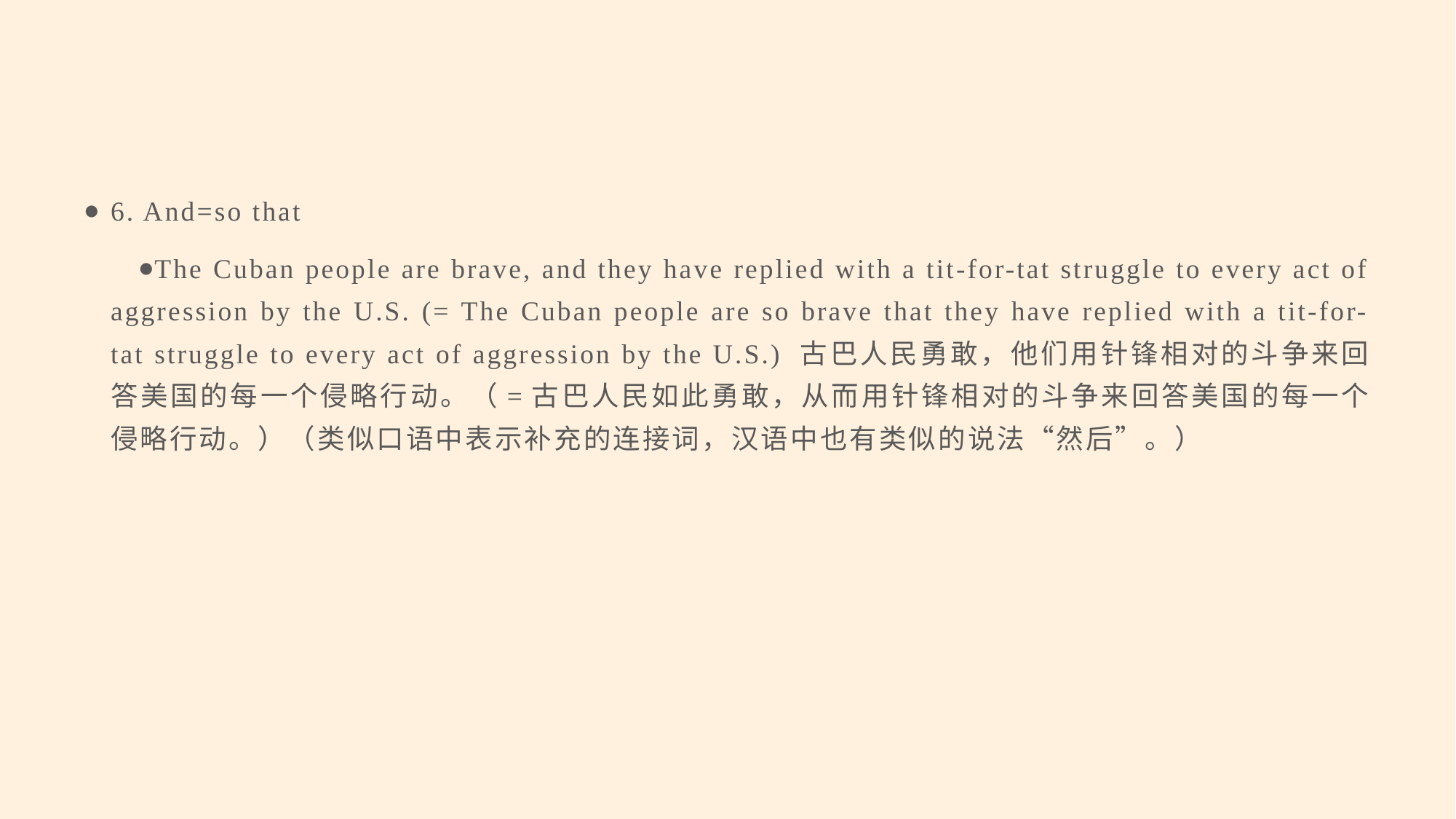

#
6. And=so that
The Cuban people are brave, and they have replied with a tit-for-tat struggle to every act of aggression by the U.S. (= The Cuban people are so brave that they have replied with a tit-for-tat struggle to every act of aggression by the U.S.) 古巴人民勇敢，他们用针锋相对的斗争来回答美国的每一个侵略行动。（=古巴人民如此勇敢，从而用针锋相对的斗争来回答美国的每一个侵略行动。）（类似口语中表示补充的连接词，汉语中也有类似的说法“然后”。）